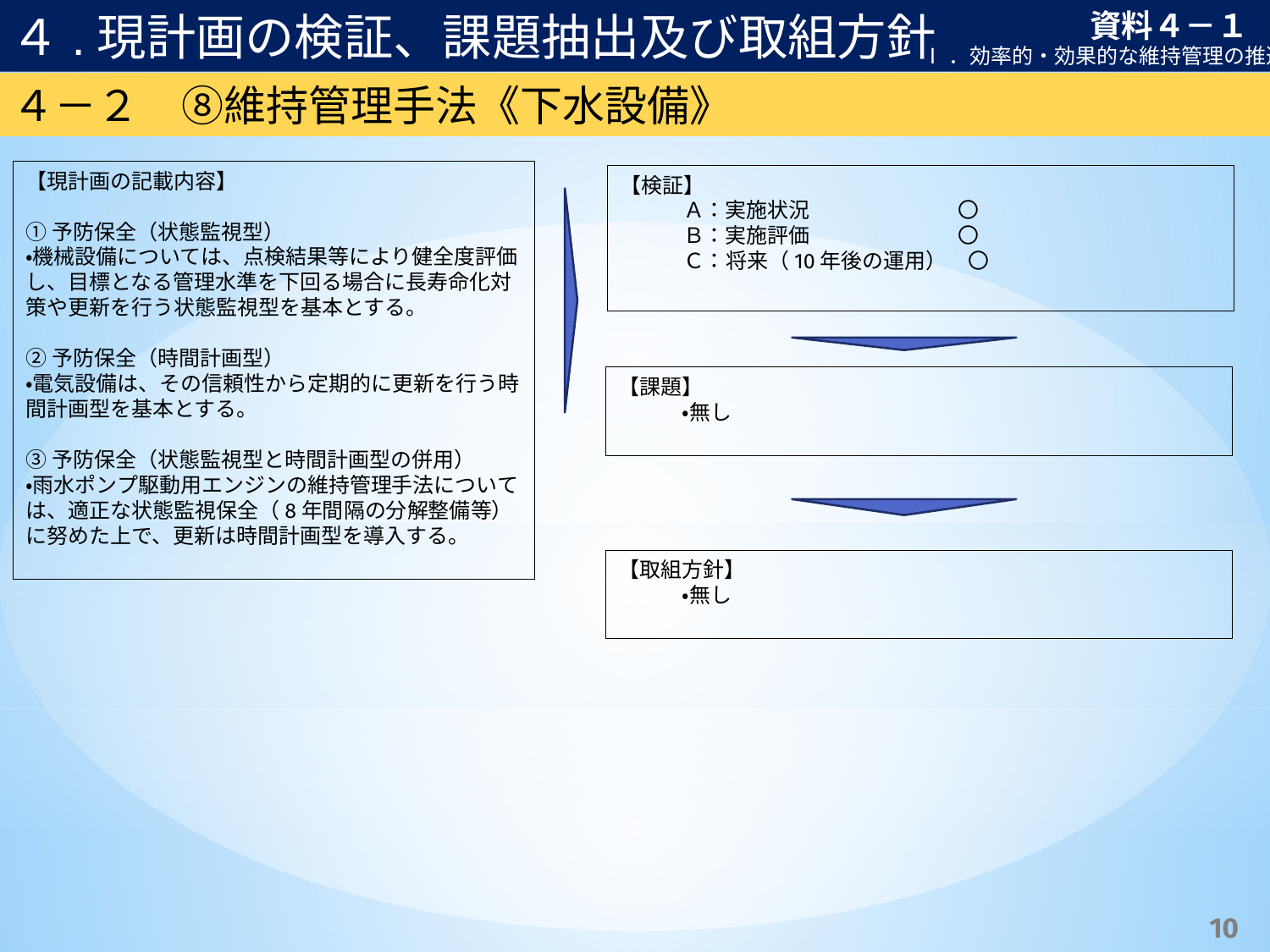

４.現計画の検証、課題抽出及び取組方針
資料４－１
Ⅰ．効率的・効果的な維持管理の推進
４－２　⑧維持管理手法《下水設備》
【現計画の記載内容】

①予防保全（状態監視型）
・機械設備については、点検結果等により健全度評価し、目標となる管理水準を下回る場合に長寿命化対策や更新を行う状態監視型を基本とする。

②予防保全（時間計画型）
・電気設備は、その信頼性から定期的に更新を行う時間計画型を基本とする。

③予防保全（状態監視型と時間計画型の併用）
・雨水ポンプ駆動用エンジンの維持管理手法については、適正な状態監視保全（8年間隔の分解整備等）に努めた上で、更新は時間計画型を導入する。

【検証】
　　　Ａ：実施状況　　　　　　　〇
　　　Ｂ：実施評価　　　　　　　〇
　　　Ｃ：将来（10年後の運用）　〇

【課題】
　　　・無し

【取組方針】
　　　・無し

10